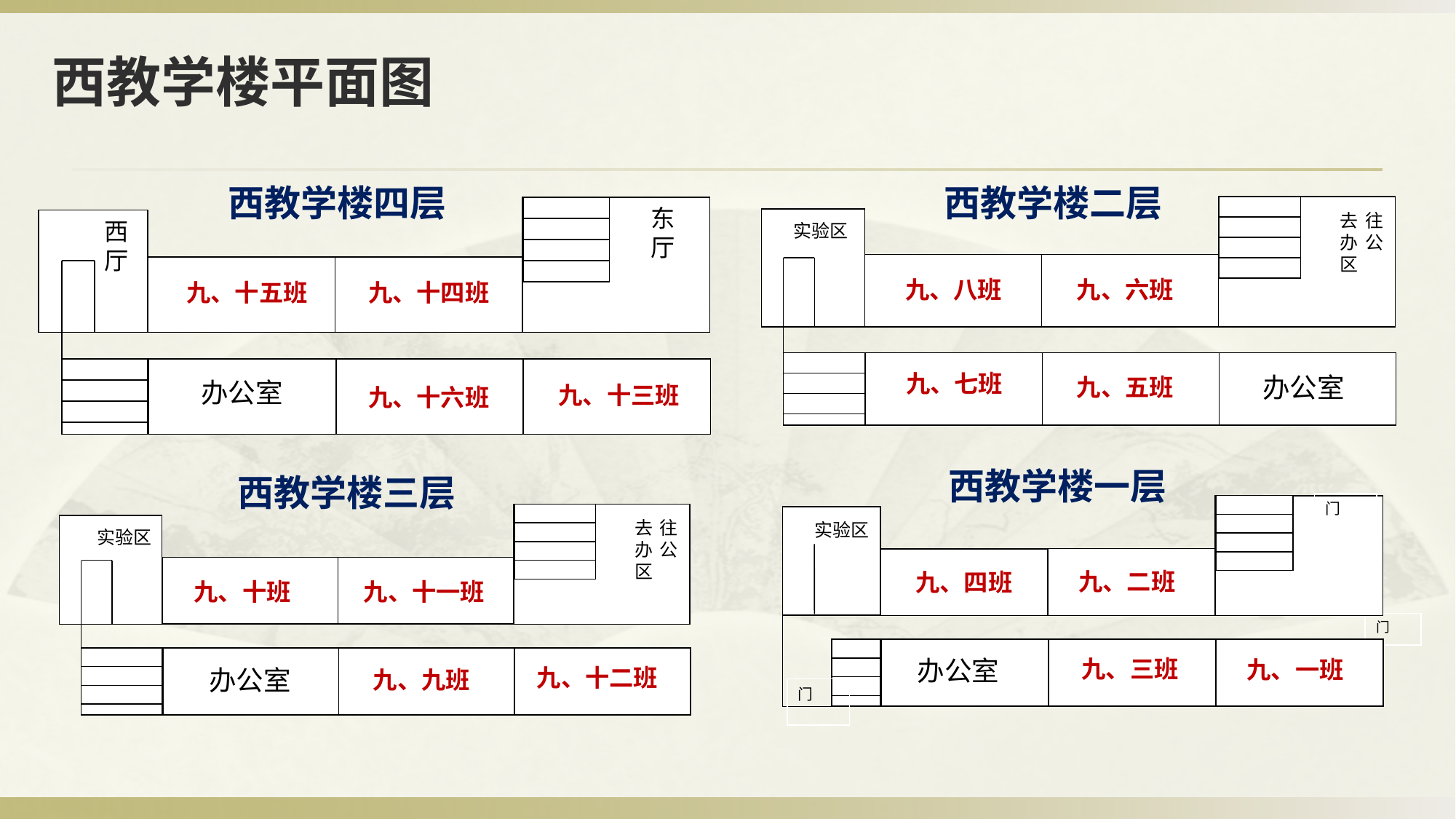

西教学楼平面图
西教学楼二层

九、八班
实验区
九、六班
办公室

九、五班
去往办公区
九、七班
西教学楼四层

九、十五班
西厅
九、十四班
九、十三班
九、十六班
东厅
办公室
西教学楼一层
西教学楼三层

九、十班
实验区
九、十一班
九、十二班
九、九班
去往办公区
办公室
门

实验区
九、四班
九、二班
九、三班
九、一班
办公室
门
门